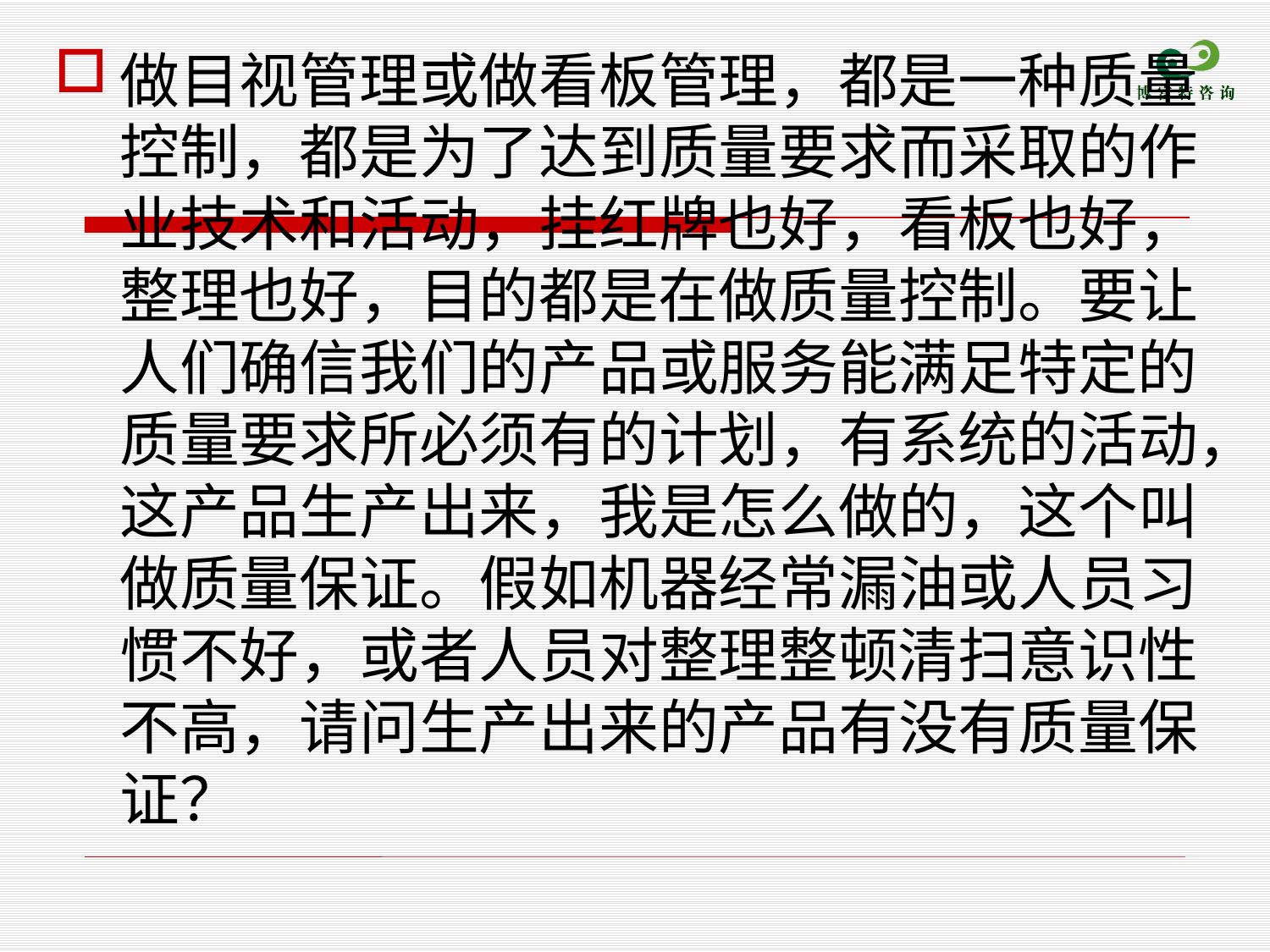

做目视管理或做看板管理，都是一种质量控制，都是为了达到质量要求而采取的作业技术和活动，挂红牌也好，看板也好，整理也好，目的都是在做质量控制。要让人们确信我们的产品或服务能满足特定的质量要求所必须有的计划，有系统的活动，这产品生产出来，我是怎么做的，这个叫做质量保证。假如机器经常漏油或人员习惯不好，或者人员对整理整顿清扫意识性不高，请问生产出来的产品有没有质量保证？
535